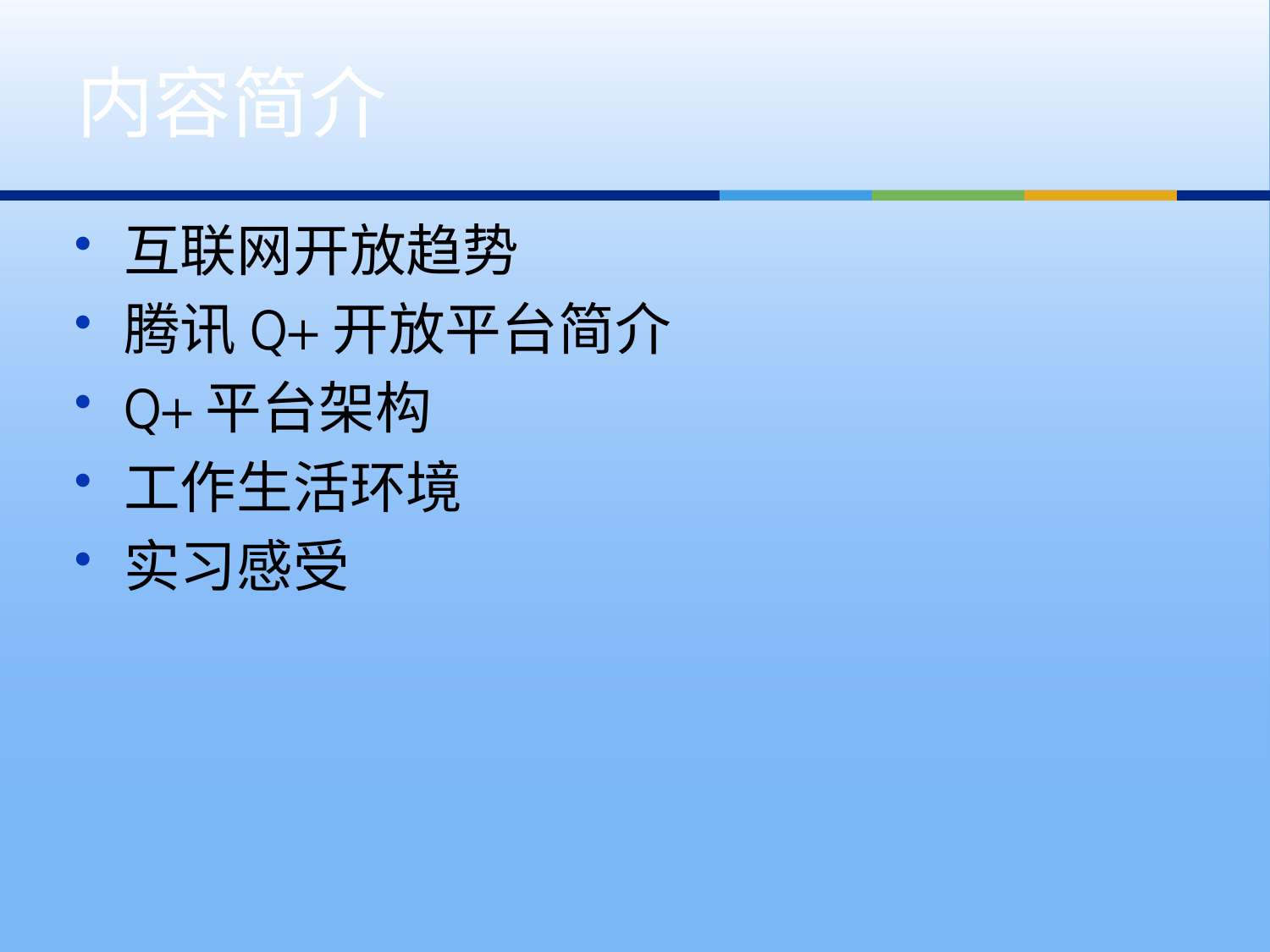

# 内容简介
互联网开放趋势
腾讯Q+开放平台简介
Q+平台架构
工作生活环境
实习感受